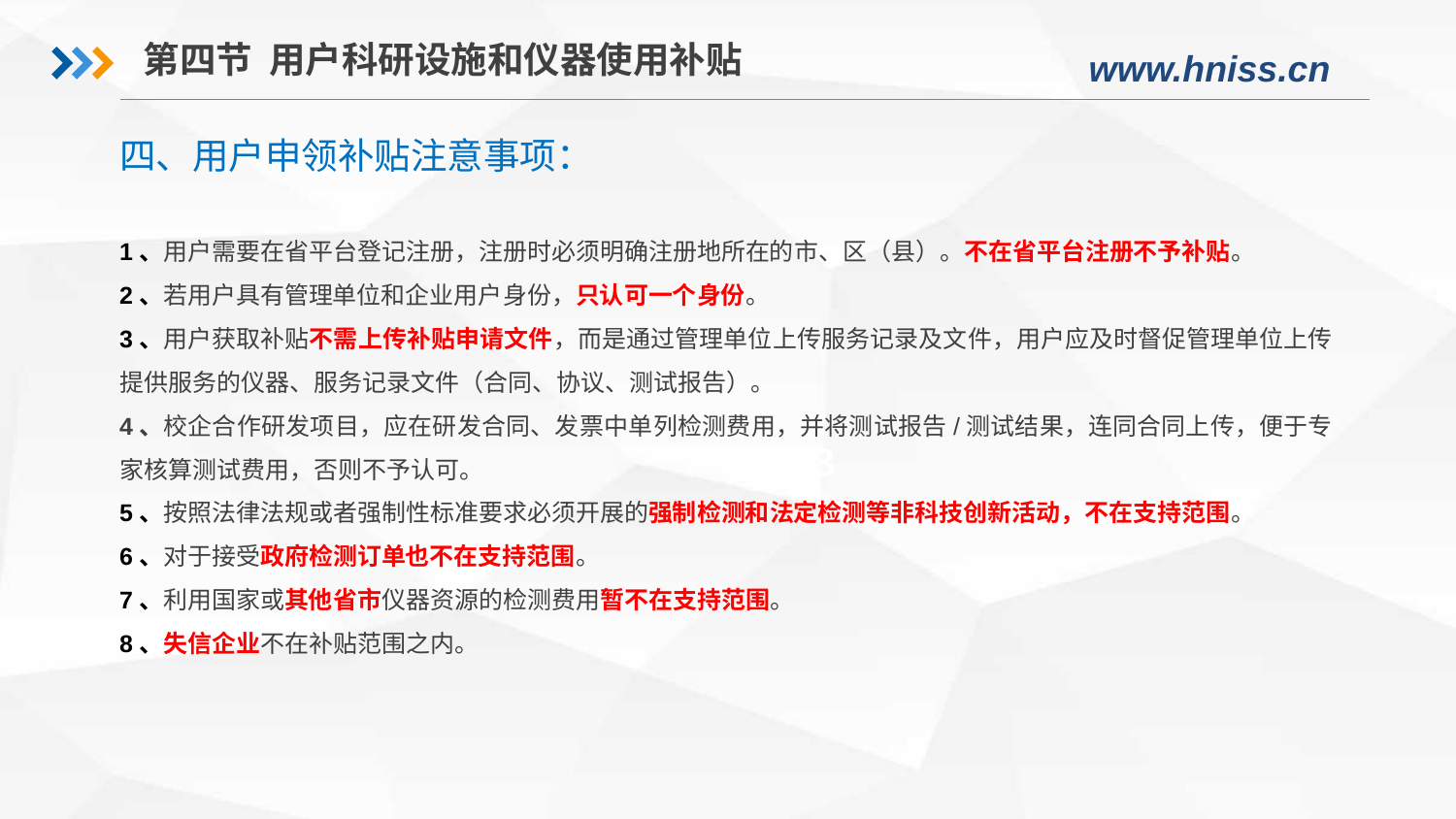

第四节  用户科研设施和仪器使用补贴
四、用户申领补贴注意事项：

1、用户需要在省平台登记注册，注册时必须明确注册地所在的市、区（县）。不在省平台注册不予补贴。
2、若用户具有管理单位和企业用户身份，只认可一个身份。
3、用户获取补贴不需上传补贴申请文件，而是通过管理单位上传服务记录及文件，用户应及时督促管理单位上传提供服务的仪器、服务记录文件（合同、协议、测试报告）。
4、校企合作研发项目，应在研发合同、发票中单列检测费用，并将测试报告/测试结果，连同合同上传，便于专家核算测试费用，否则不予认可。
5、按照法律法规或者强制性标准要求必须开展的强制检测和法定检测等非科技创新活动，不在支持范围。
6、对于接受政府检测订单也不在支持范围。
7、利用国家或其他省市仪器资源的检测费用暂不在支持范围。
8、失信企业不在补贴范围之内。
3